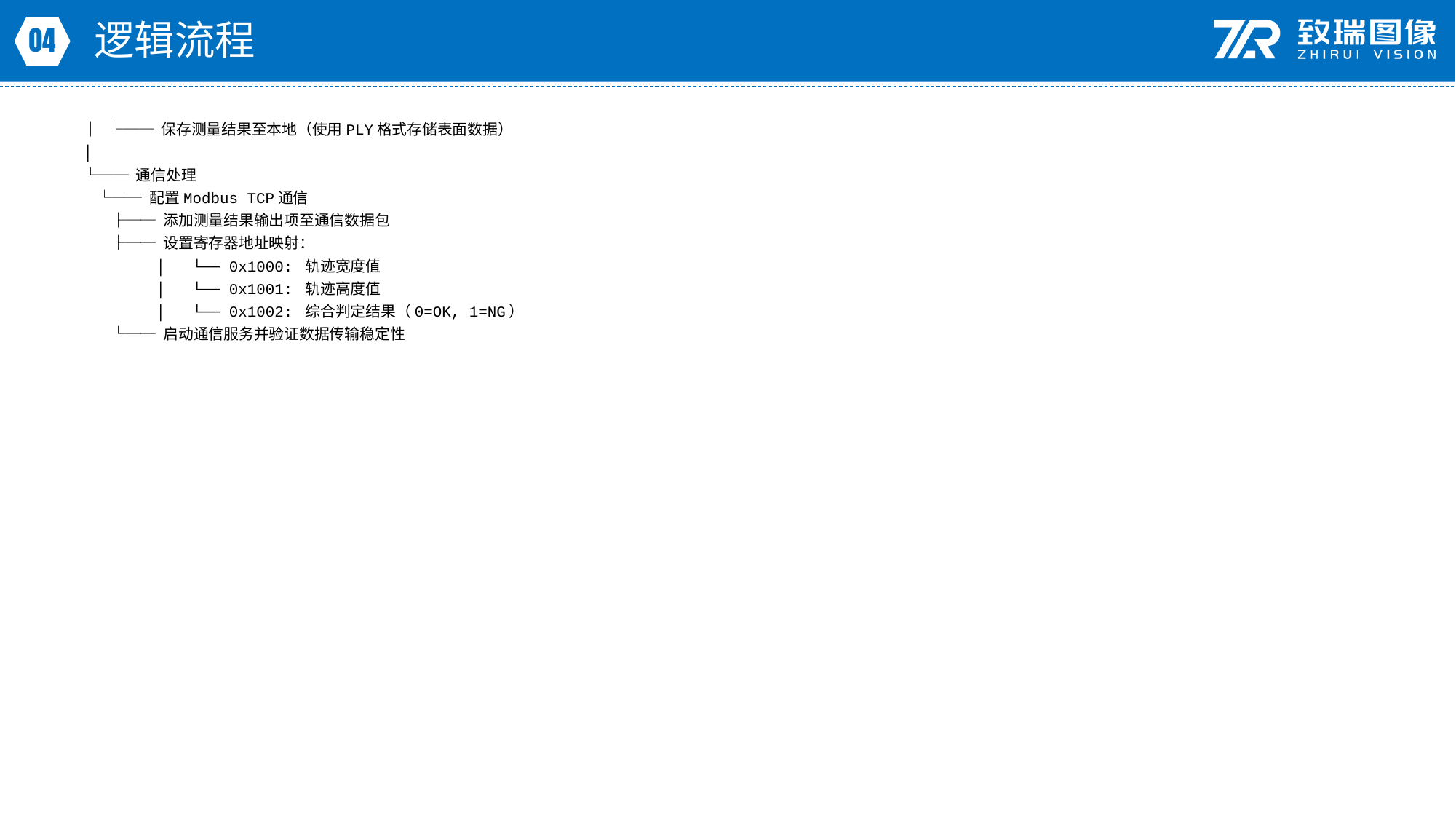

逻辑流程
04

│   └── 保存测量结果至本地（使用PLY格式存储表面数据）
│
└── 通信处理
    └── 配置Modbus TCP通信
        ├── 添加测量结果输出项至通信数据包
        ├── 设置寄存器地址映射：
        │   └── 0x1000: 轨迹宽度值
        │   └── 0x1001: 轨迹高度值
        │   └── 0x1002: 综合判定结果（0=OK, 1=NG）
        └── 启动通信服务并验证数据传输稳定性